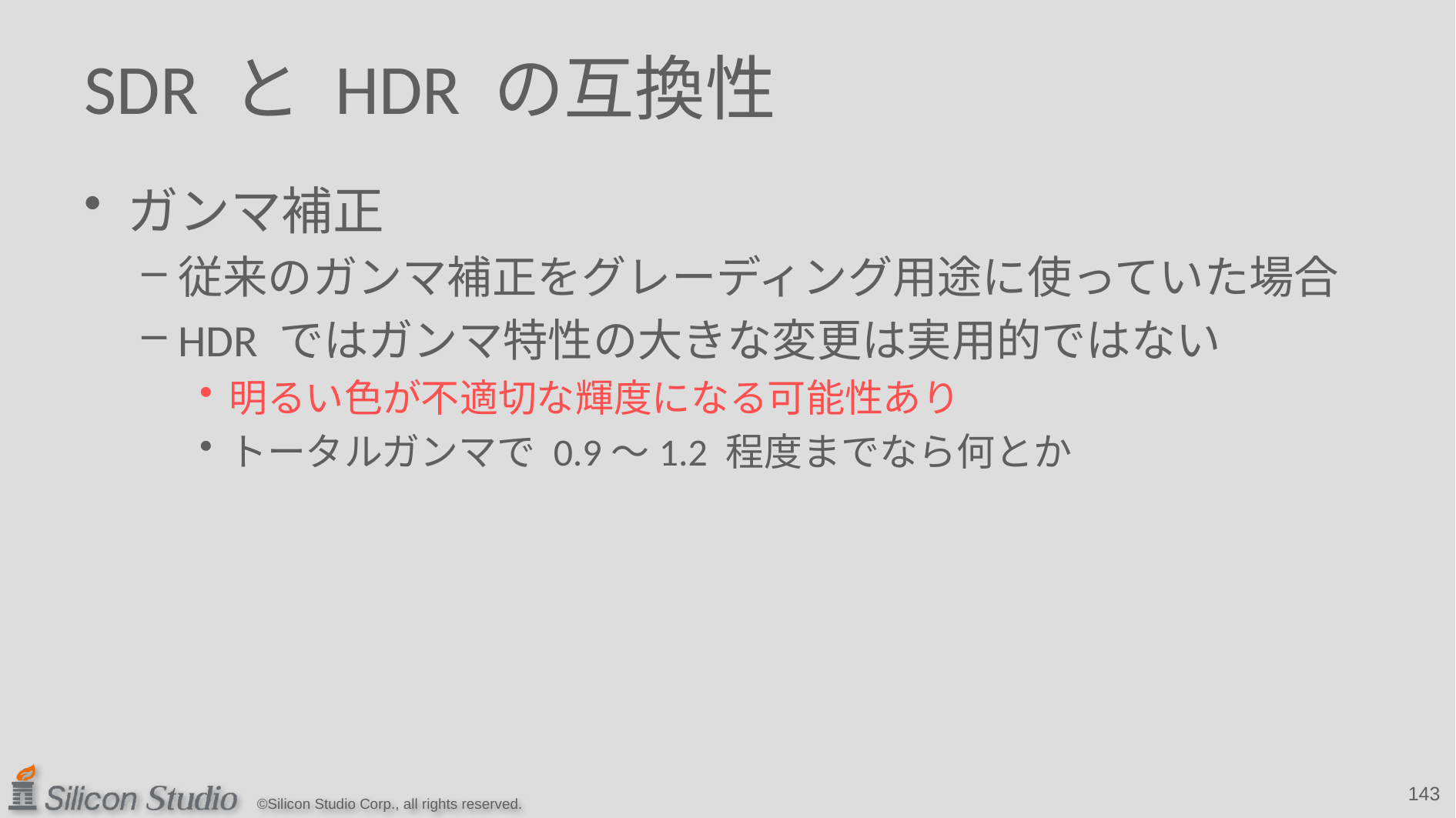

# SDR と HDR の互換性
ガンマ補正
従来のガンマ補正をグレーディング用途に使っていた場合
HDR ではガンマ特性の大きな変更は実用的ではない
明るい色が不適切な輝度になる可能性あり
トータルガンマで 0.9～1.2 程度までなら何とか
143